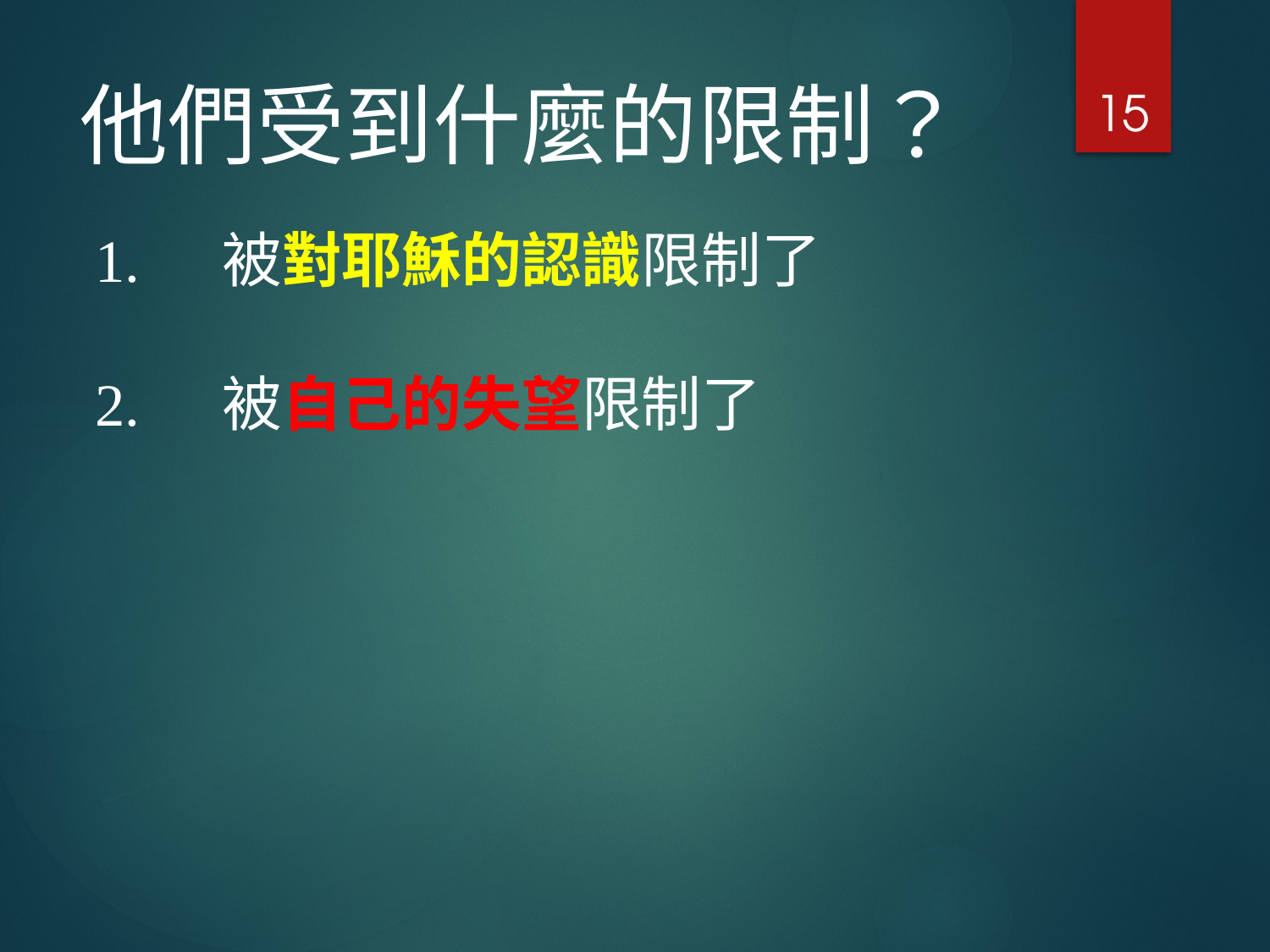

15
# 他們受到什麼的限制？
1.	被對耶穌的認識限制了
2.	被自己的失望限制了